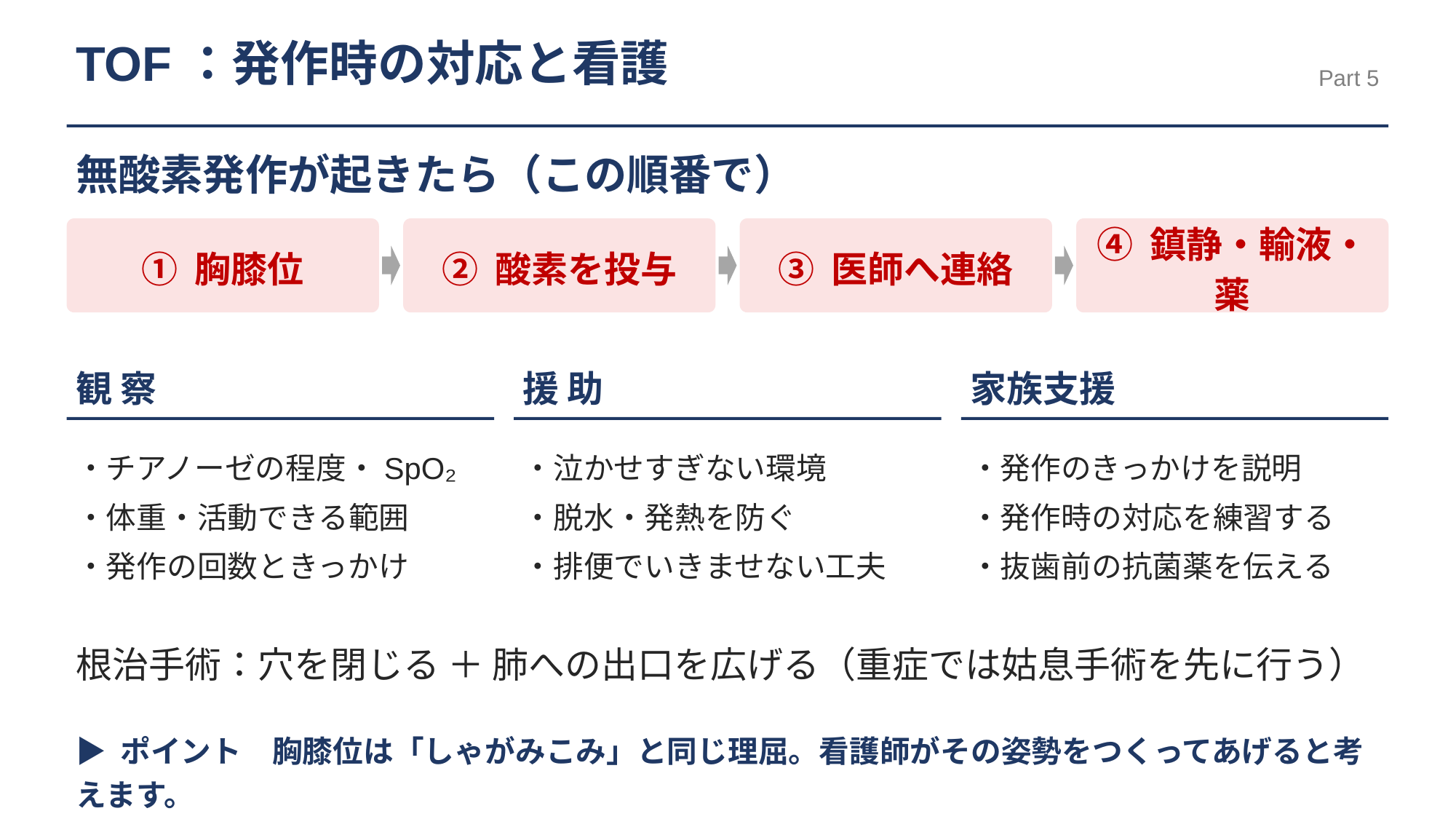

TOF：発作時の対応と看護
Part 5

無酸素発作が起きたら（この順番で）
① 胸膝位
② 酸素を投与
③ 医師へ連絡
④ 鎮静・輸液・薬

観 察
援 助
家族支援

・チアノーゼの程度・SpO₂
・体重・活動できる範囲
・発作の回数ときっかけ
・泣かせすぎない環境
・脱水・発熱を防ぐ
・排便でいきませない工夫
・発作のきっかけを説明
・発作時の対応を練習する
・抜歯前の抗菌薬を伝える
根治手術：穴を閉じる ＋ 肺への出口を広げる（重症では姑息手術を先に行う）
▶ ポイント　胸膝位は「しゃがみこみ」と同じ理屈。看護師がその姿勢をつくってあげると考えます。